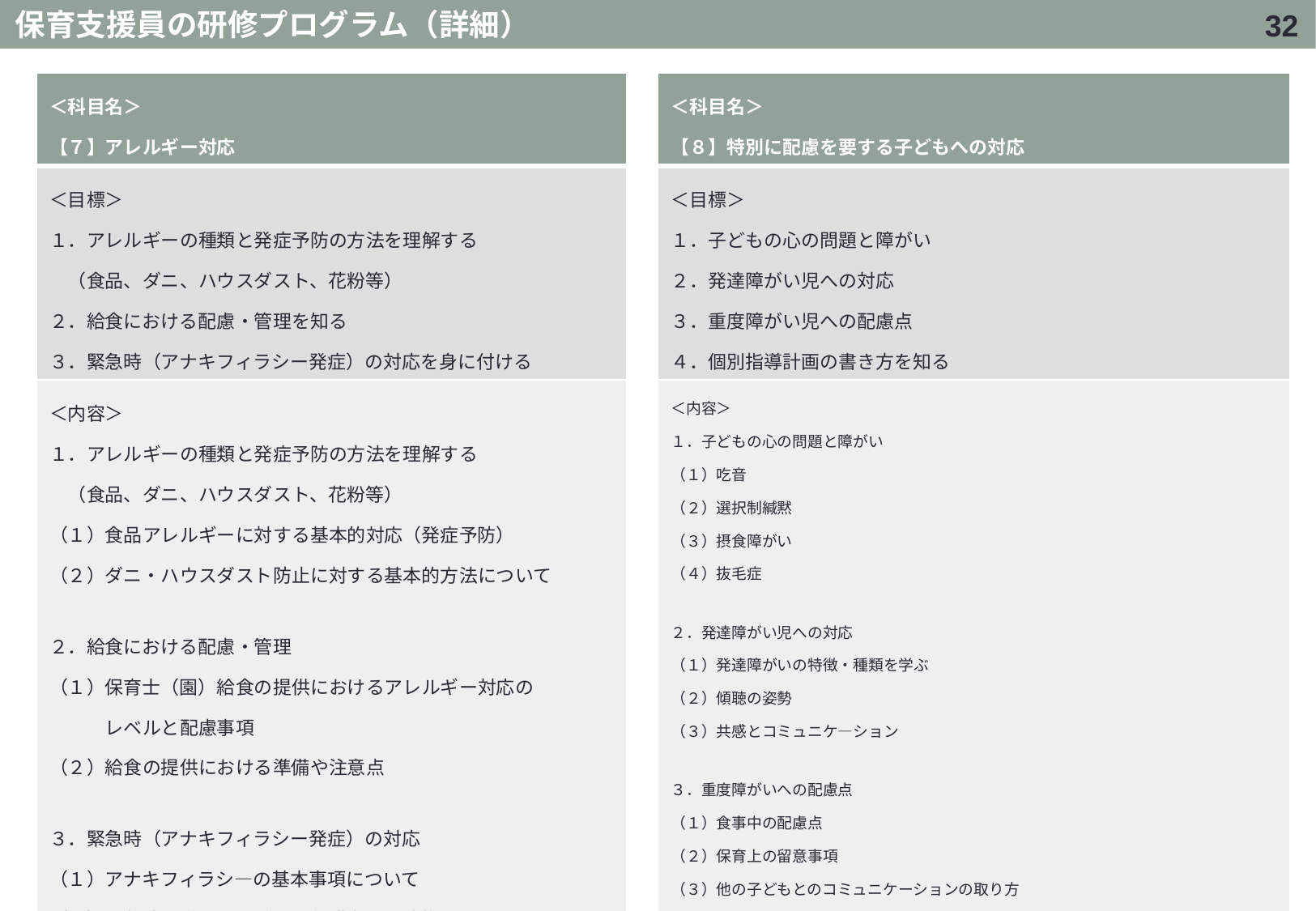

保育支援員の研修プログラム（詳細）
32
| ＜科目名＞ 【８】特別に配慮を要する子どもへの対応 |
| --- |
| ＜目標＞ １．子どもの心の問題と障がい ２．発達障がい児への対応 ３．重度障がい児への配慮点 ４．個別指導計画の書き方を知る |
| ＜内容＞ １．子どもの心の問題と障がい （１）吃音 （２）選択制緘黙 （３）摂食障がい （４）抜毛症 ２．発達障がい児への対応 （１）発達障がいの特徴・種類を学ぶ （２）傾聴の姿勢 （３）共感とコミュニケ―ション ３．重度障がいへの配慮点 （１）食事中の配慮点 （２）保育上の留意事項 （３）他の子どもとのコミュニケーションの取り方 ４．個別指導計画の作成 （１）保護者や家族に対する理解と支援 （２）保育課程に基づく個別指導計画の作成と記録及び評価 |
| ＜科目名＞ 【７】アレルギー対応 |
| --- |
| ＜目標＞ １．アレルギーの種類と発症予防の方法を理解する 　（食品、ダニ、ハウスダスト、花粉等） ２．給食における配慮・管理を知る ３．緊急時（アナキフィラシー発症）の対応を身に付ける |
| ＜内容＞ １．アレルギーの種類と発症予防の方法を理解する　　 　（食品、ダニ、ハウスダスト、花粉等） （１）食品アレルギーに対する基本的対応（発症予防） （２）ダニ・ハウスダスト防止に対する基本的方法について ２．給食における配慮・管理 （１）保育士（園）給食の提供におけるアレルギー対応の 　　　レベルと配慮事項 （２）給食の提供における準備や注意点 ３．緊急時（アナキフィラシー発症）の対応 （１）アナキフィラシ―の基本事項について （２）緊急時の備え・日ごろの保護者との連携について （３）緊急時対応の流れについて （４）エピペンの使用方法 について |